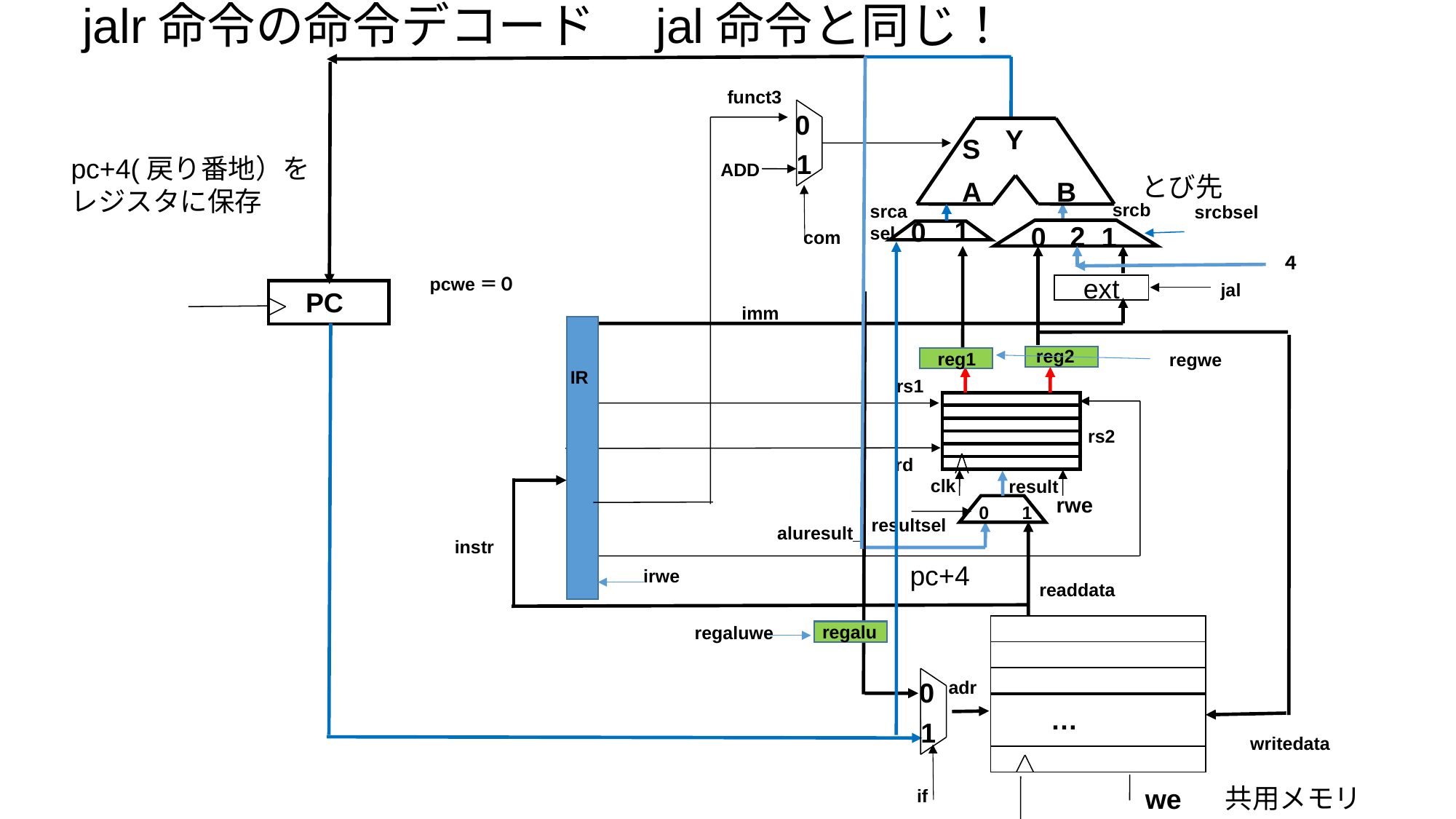

jalr命令の命令デコード　jal命令と同じ！

funct3

0

Y

S
1

pc+4(戻り番地）を
レジスタに保存
ADD
とび先

A
B
srcb
srca
sel
srcbsel

1
0
2
0
1

com

４

pcwe＝０
jal
ext
PC

imm

reg2
reg1
regwe

IR

rs1

rs2

rd
clk
result

rwe

0
1

resultsel

aluresult_

instr

pc+4

irwe
readdata
regalu

regaluwe

0
adr

…
1

writedata

共用メモリ

we
 if